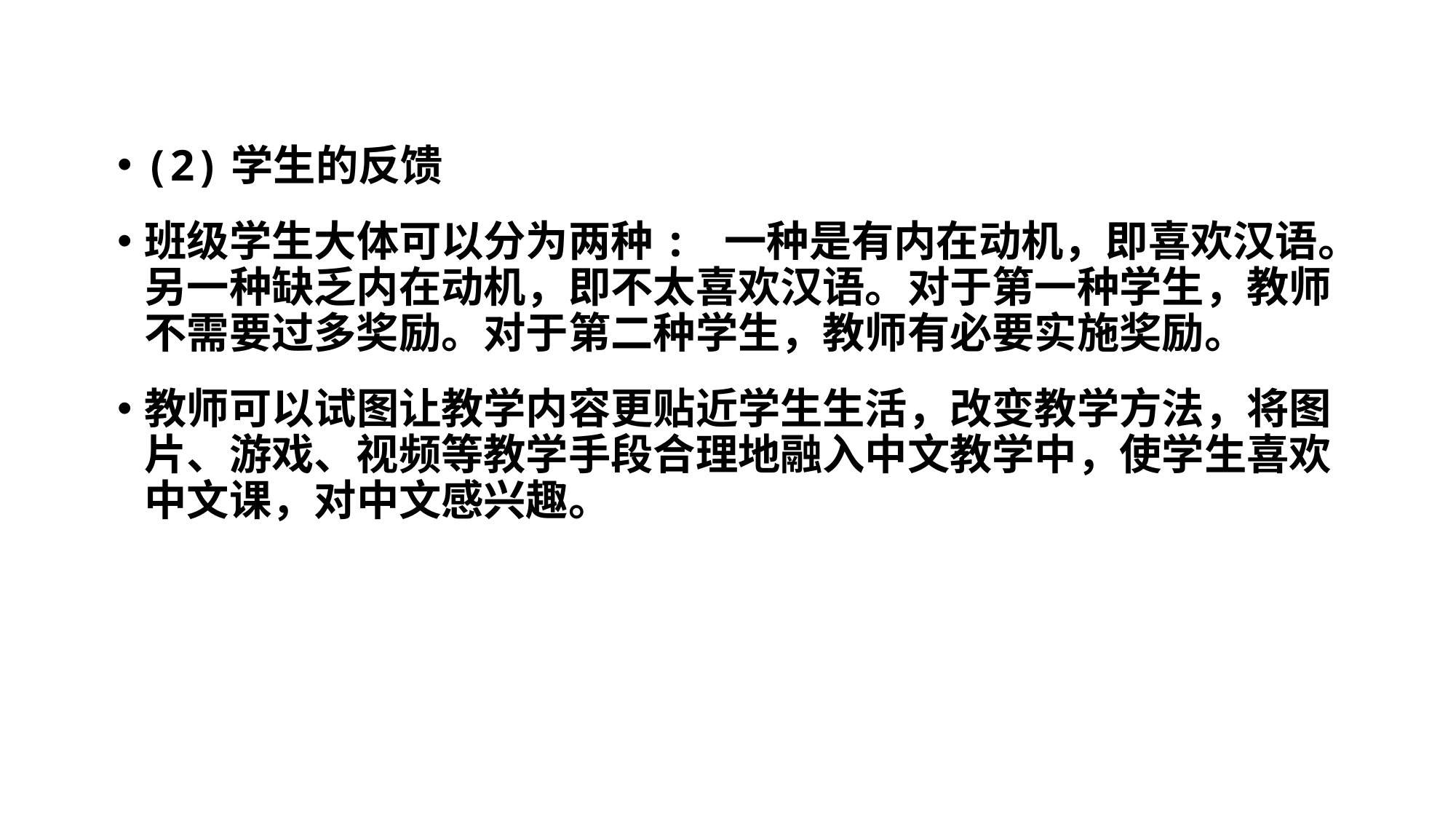

(2)学生的反馈
班级学生大体可以分为两种: 一种是有内在动机，即喜欢汉语。另一种缺乏内在动机，即不太喜欢汉语。对于第一种学生，教师不需要过多奖励。对于第二种学生，教师有必要实施奖励。
教师可以试图让教学内容更贴近学生生活，改变教学方法，将图片、游戏、视频等教学手段合理地融入中文教学中，使学生喜欢中文课，对中文感兴趣。